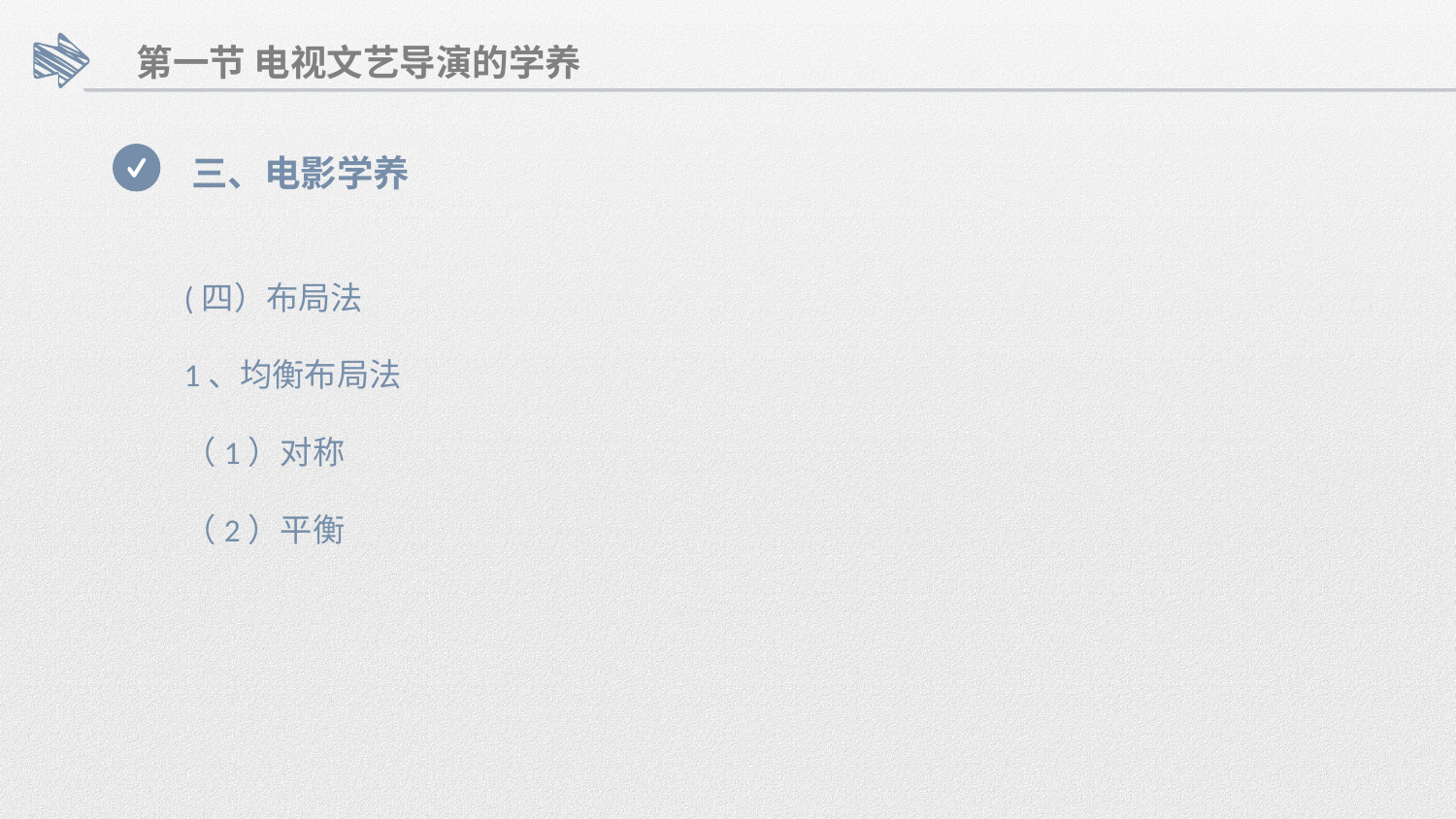

第一节 电视文艺导演的学养
三、电影学养

(四）布局法
1、均衡布局法
（1）对称
（2）平衡